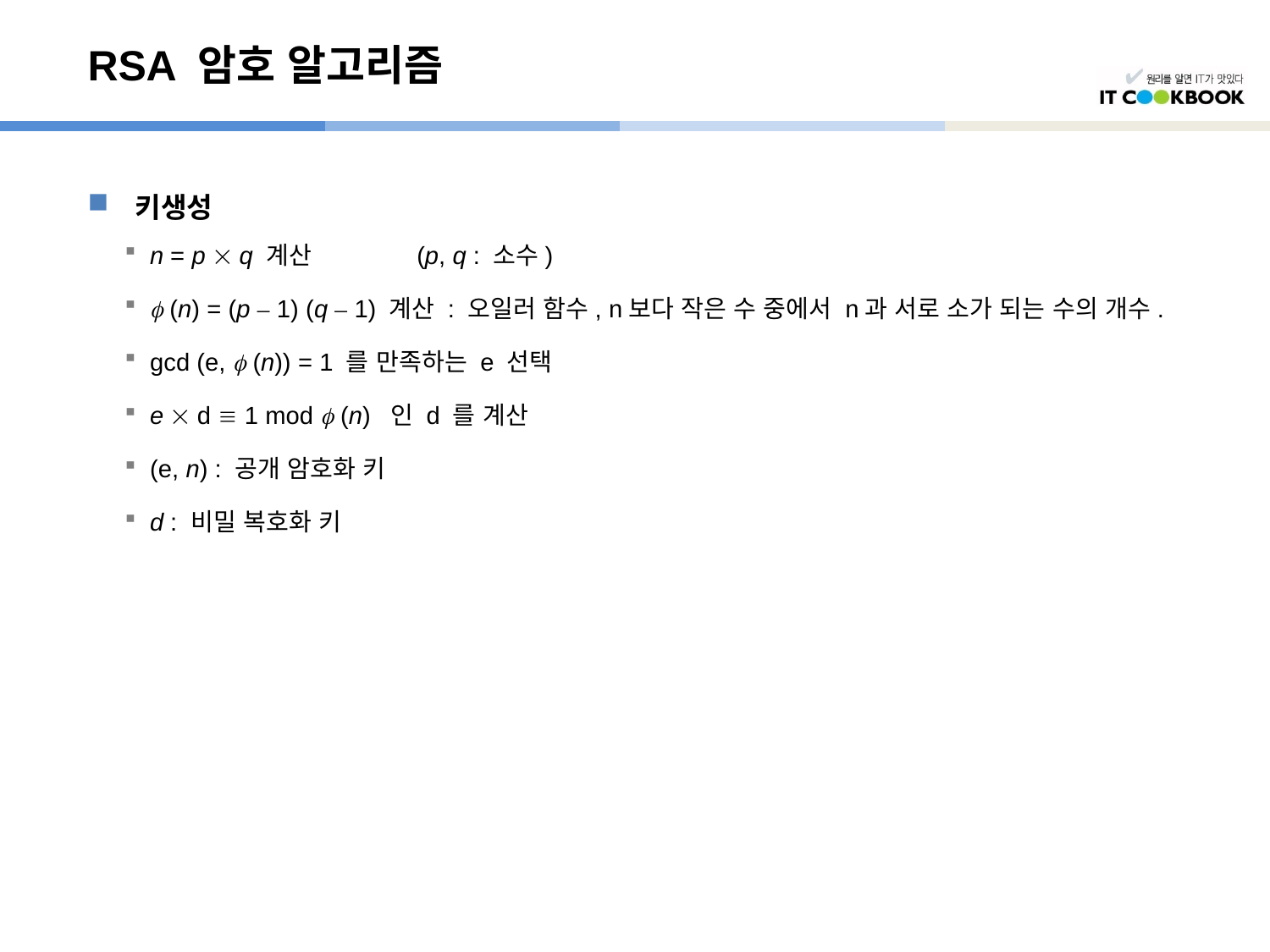

# RSA 암호 알고리즘
키생성
n = p × q 계산	 (p, q : 소수)
φ (n) = (p – 1) (q – 1) 계산 : 오일러 함수, n보다 작은 수 중에서 n과 서로 소가 되는 수의 개수.
gcd (e, φ (n)) = 1 를 만족하는 e 선택
e × d ≡ 1 mod φ (n)  인 d 를 계산
(e, n) : 공개 암호화 키
d : 비밀 복호화 키